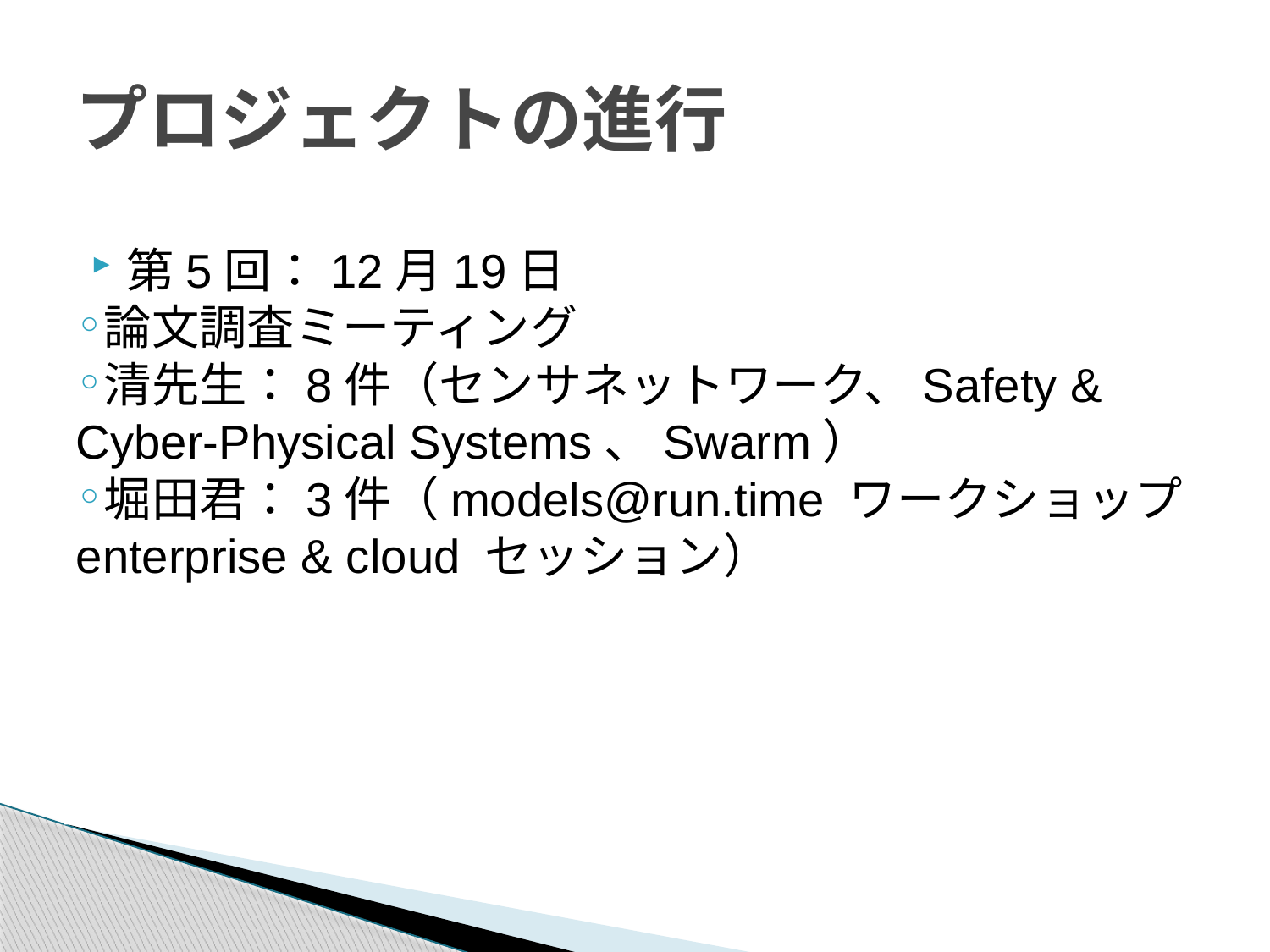

プロジェクトの進行
第5回：12月19日
論文調査ミーティング
清先生：8件（センサネットワーク、Safety & Cyber-Physical Systems、Swarm）
堀田君：3件（models@run.time ワークショップ enterprise & cloud セッション）